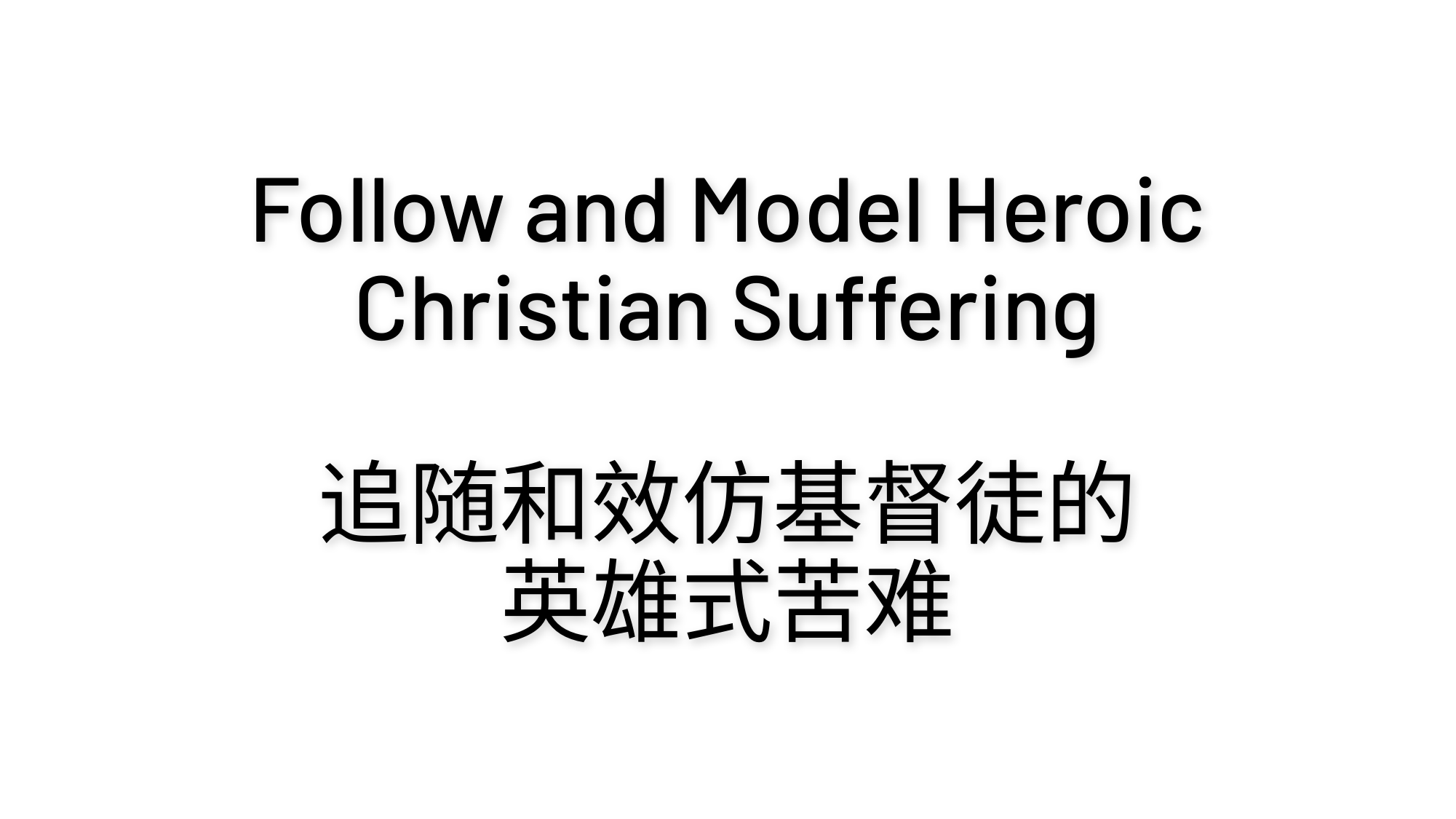

# Follow and Model Heroic Christian Suffering 追随和效仿基督徒的 英雄式苦难